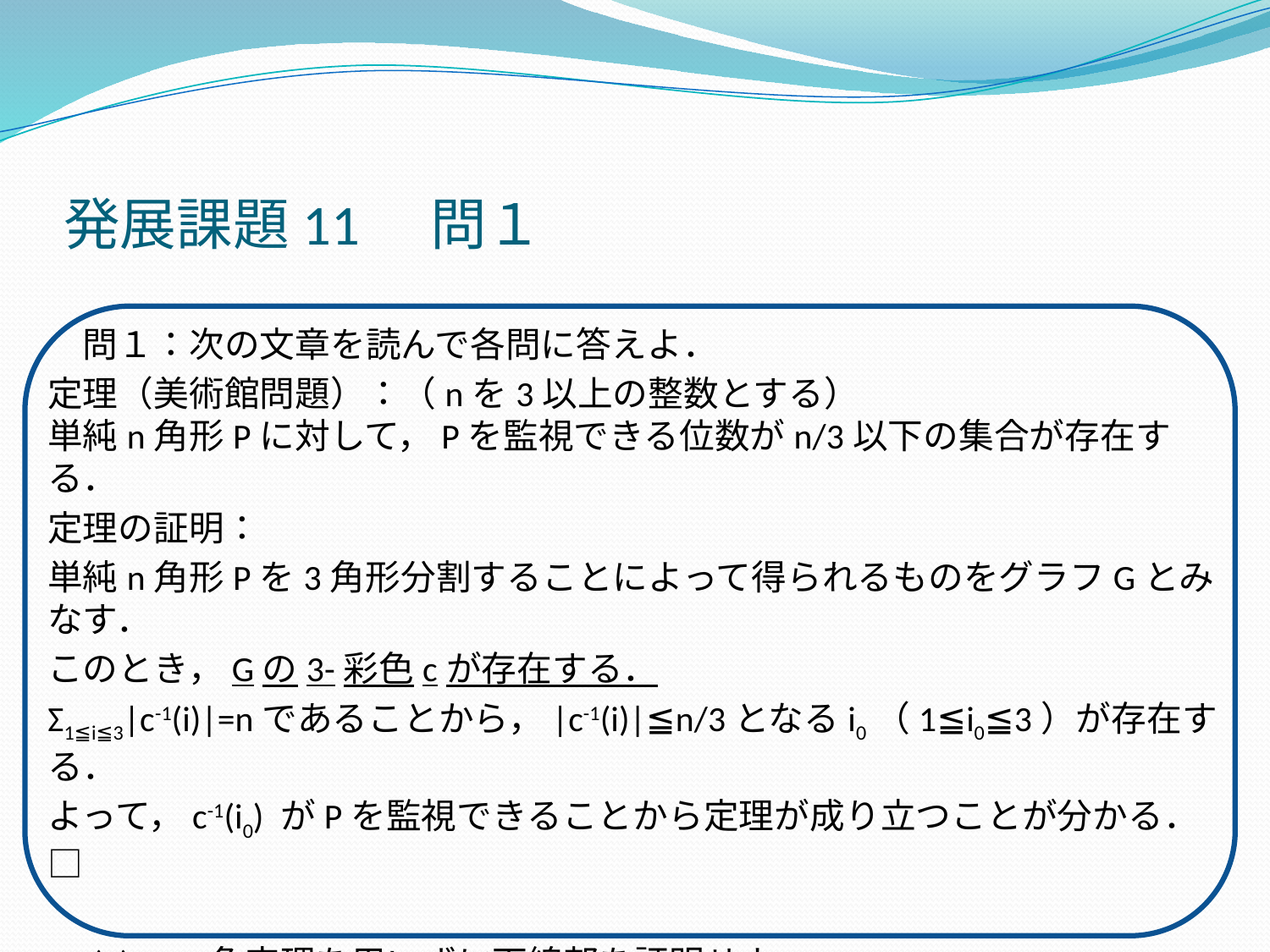

# 発展課題11　問１

　問１：次の文章を読んで各問に答えよ．
定理（美術館問題）：（nを3以上の整数とする）
単純n角形Pに対して，Pを監視できる位数がn/3以下の集合が存在する．
定理の証明：
単純n角形Pを3角形分割することによって得られるものをグラフGとみなす．
このとき，Gの3-彩色cが存在する．
Σ1≦i≦3|c-1(i)|=nであることから，|c-1(i)|≦n/3となるi0（1≦i0≦3）が存在する．
よって，c-1(i0) がPを監視できることから定理が成り立つことが分かる．□

　(1)　4色定理を用いずに下線部を証明せよ．
　(2)　4色定理を用いて下線部を証明せよ．